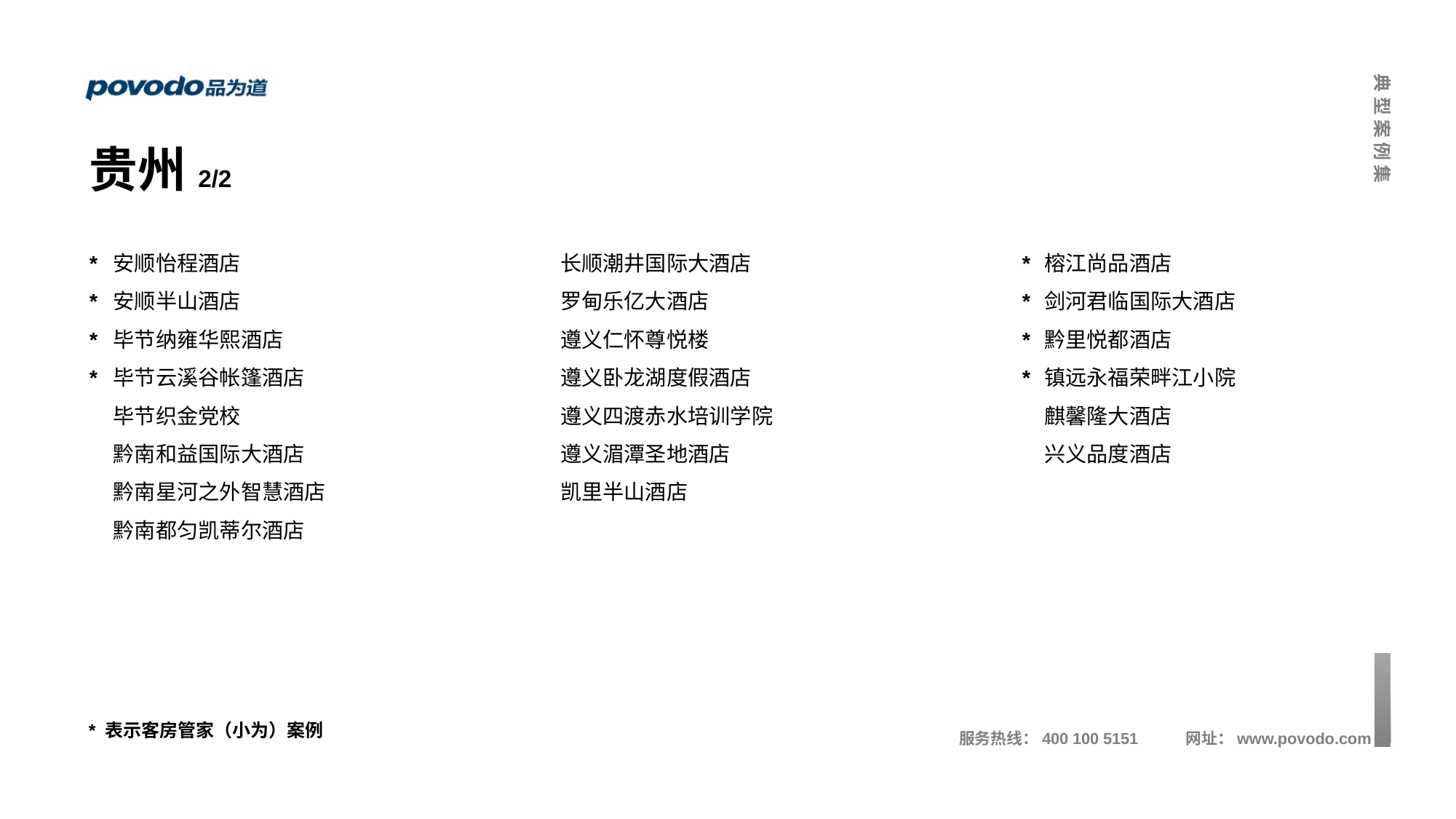

贵州2/2
*
**
*
安顺怡程酒店
安顺半山酒店
毕节纳雍华熙酒店
毕节云溪谷帐篷酒店
毕节织金党校
黔南和益国际大酒店
黔南星河之外智慧酒店
黔南都匀凯蒂尔酒店

长顺潮井国际大酒店
罗甸乐亿大酒店
遵义仁怀尊悦楼
遵义卧龙湖度假酒店
遵义四渡赤水培训学院
遵义湄潭圣地酒店
凯里半山酒店

*
**
*
榕江尚品酒店
剑河君临国际大酒店
黔里悦都酒店
镇远永福荣畔江小院
麒馨隆大酒店
兴义品度酒店